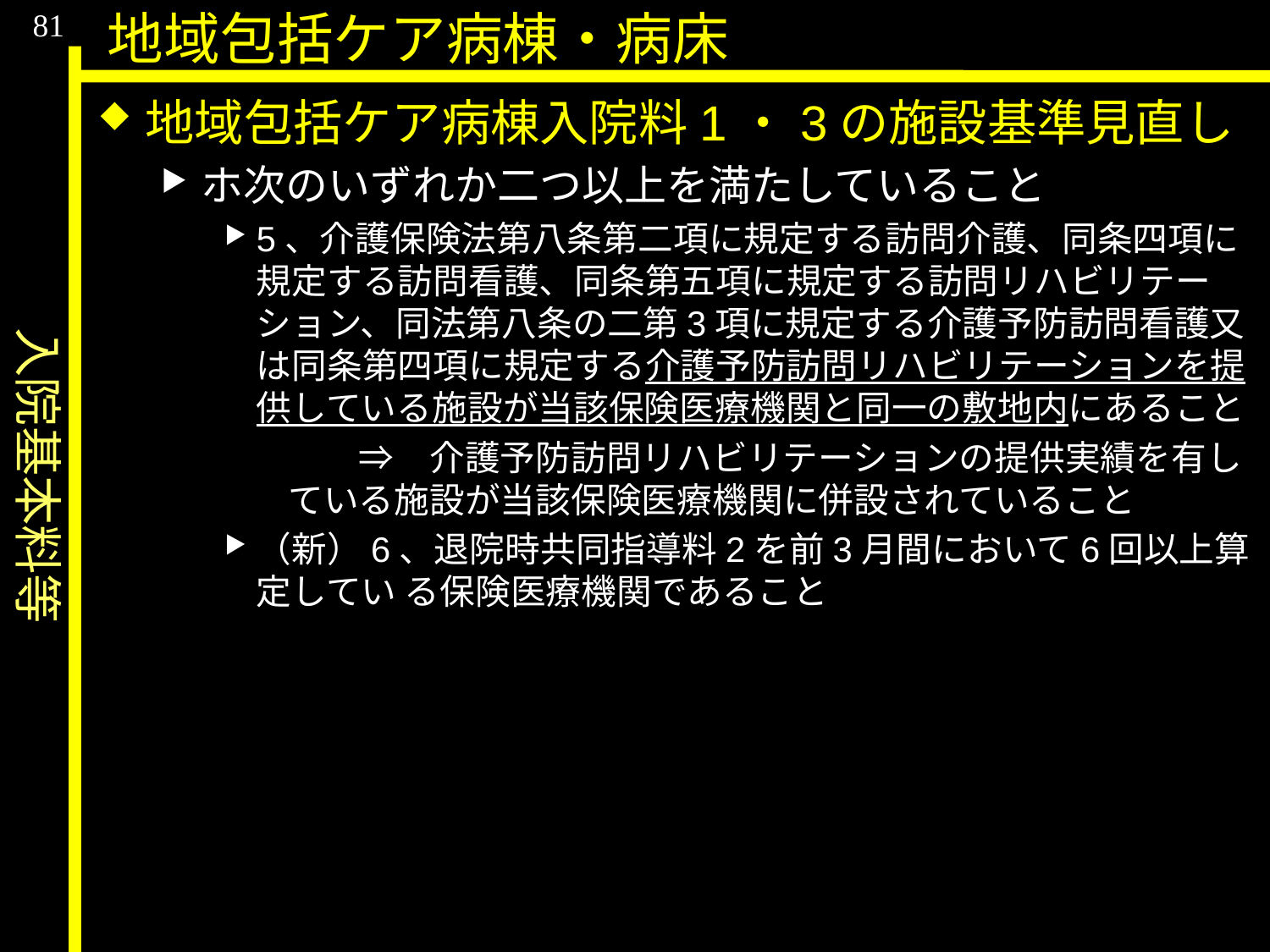

入院基本料等
81
地域包括ケア病棟・病床

地域包括ケア病棟入院料1・3の施設基準見直し
ホ次のいずれか二つ以上を満たしていること
5、介護保険法第八条第二項に規定する訪問介護、同条四項に規定する訪問看護、同条第五項に規定する訪問リハビリテーション、同法第八条の二第3項に規定する介護予防訪問看護又は同条第四項に規定する介護予防訪問リハビリテーションを提供している施設が当該保険医療機関と同一の敷地内にあること
　　⇒　介護予防訪問リハビリテーションの提供実績を有している施設が当該保険医療機関に併設されていること
（新）6、退院時共同指導料2を前3月間において6回以上算定してい る保険医療機関であること